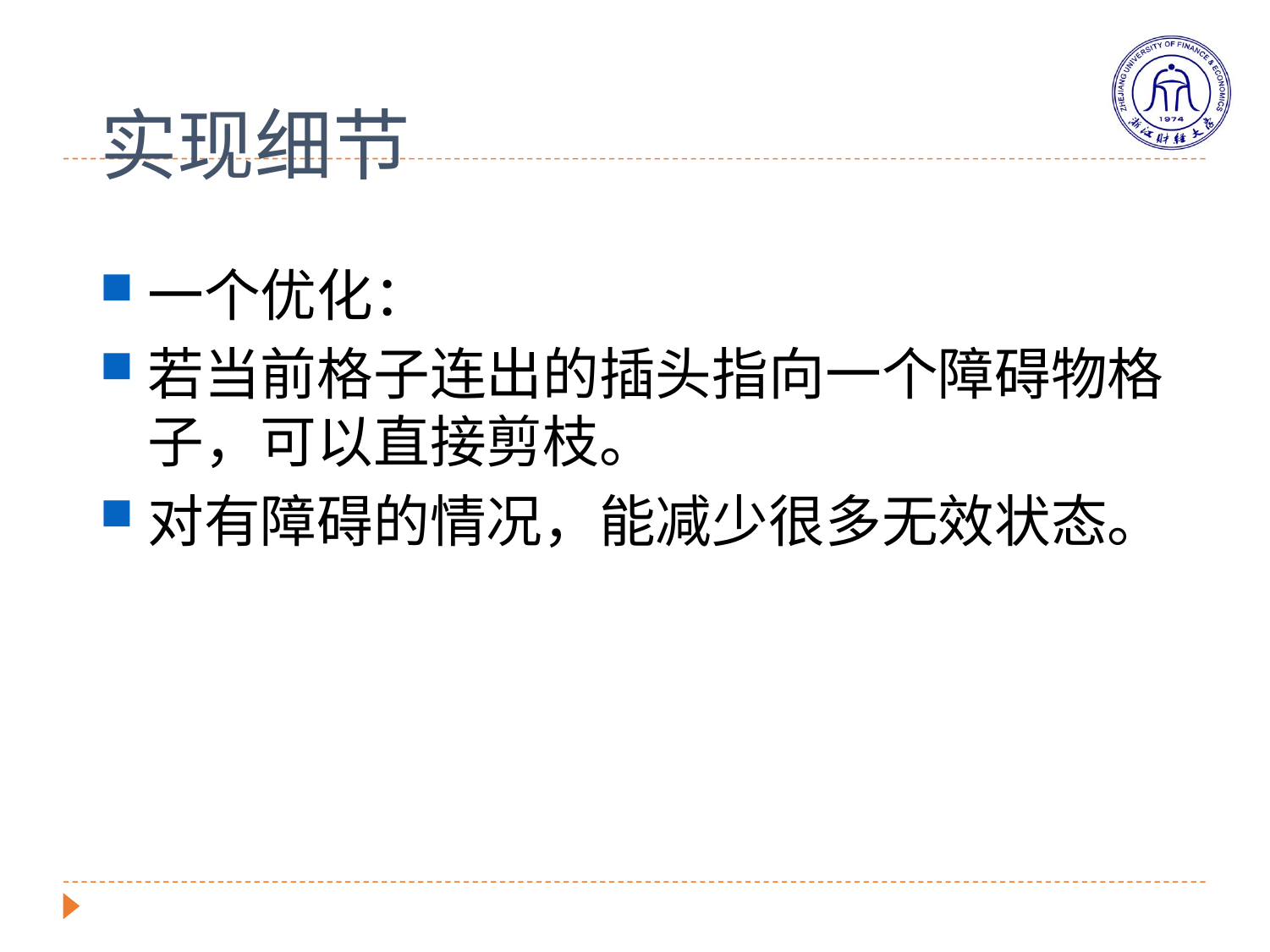

# 实现细节
一个优化：
若当前格子连出的插头指向一个障碍物格子，可以直接剪枝。
对有障碍的情况，能减少很多无效状态。